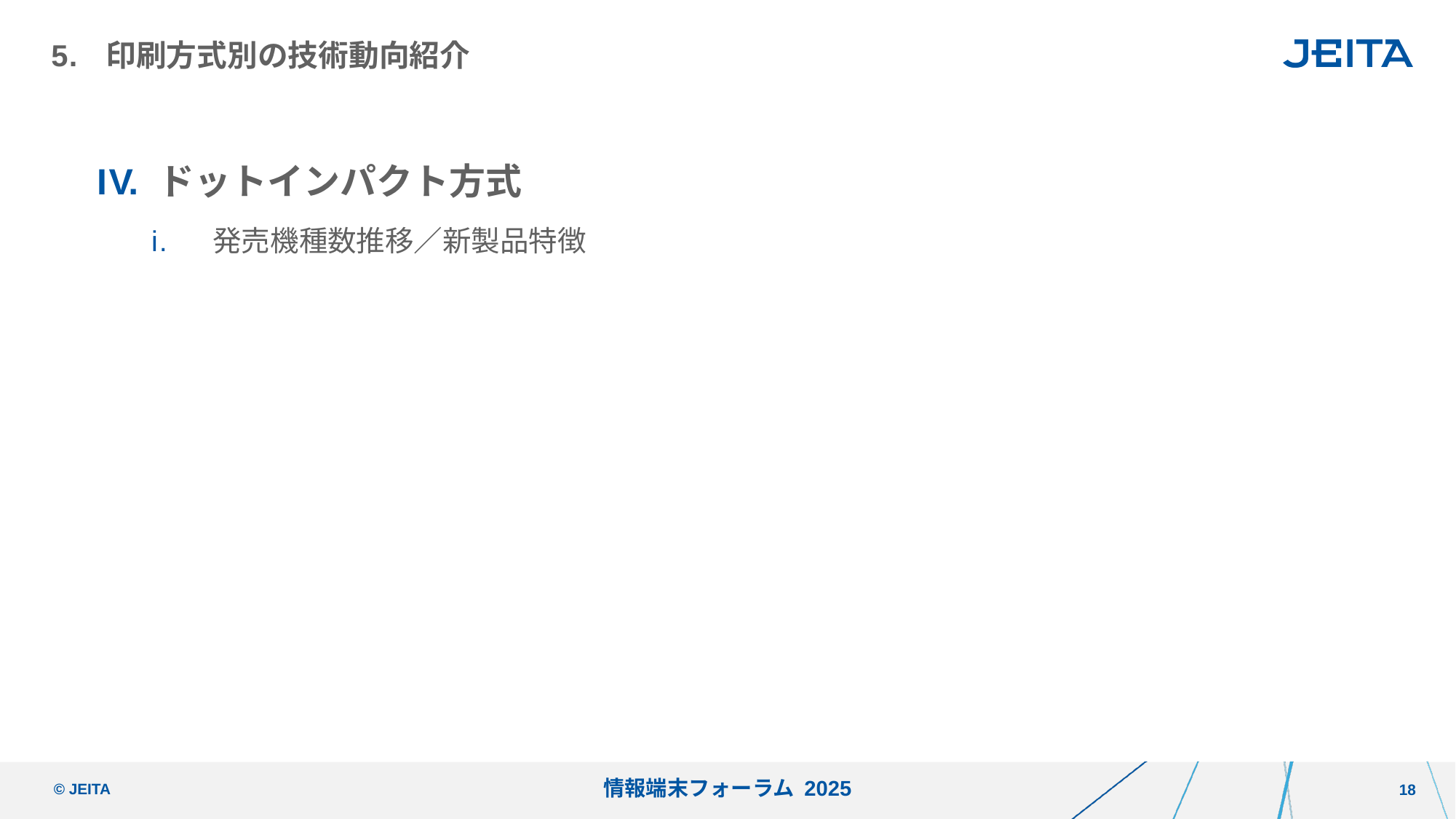

# 印刷方式別の技術動向紹介
ドットインパクト方式
発売機種数推移／新製品特徴

情報端末フォーラム 2025
© JEITA